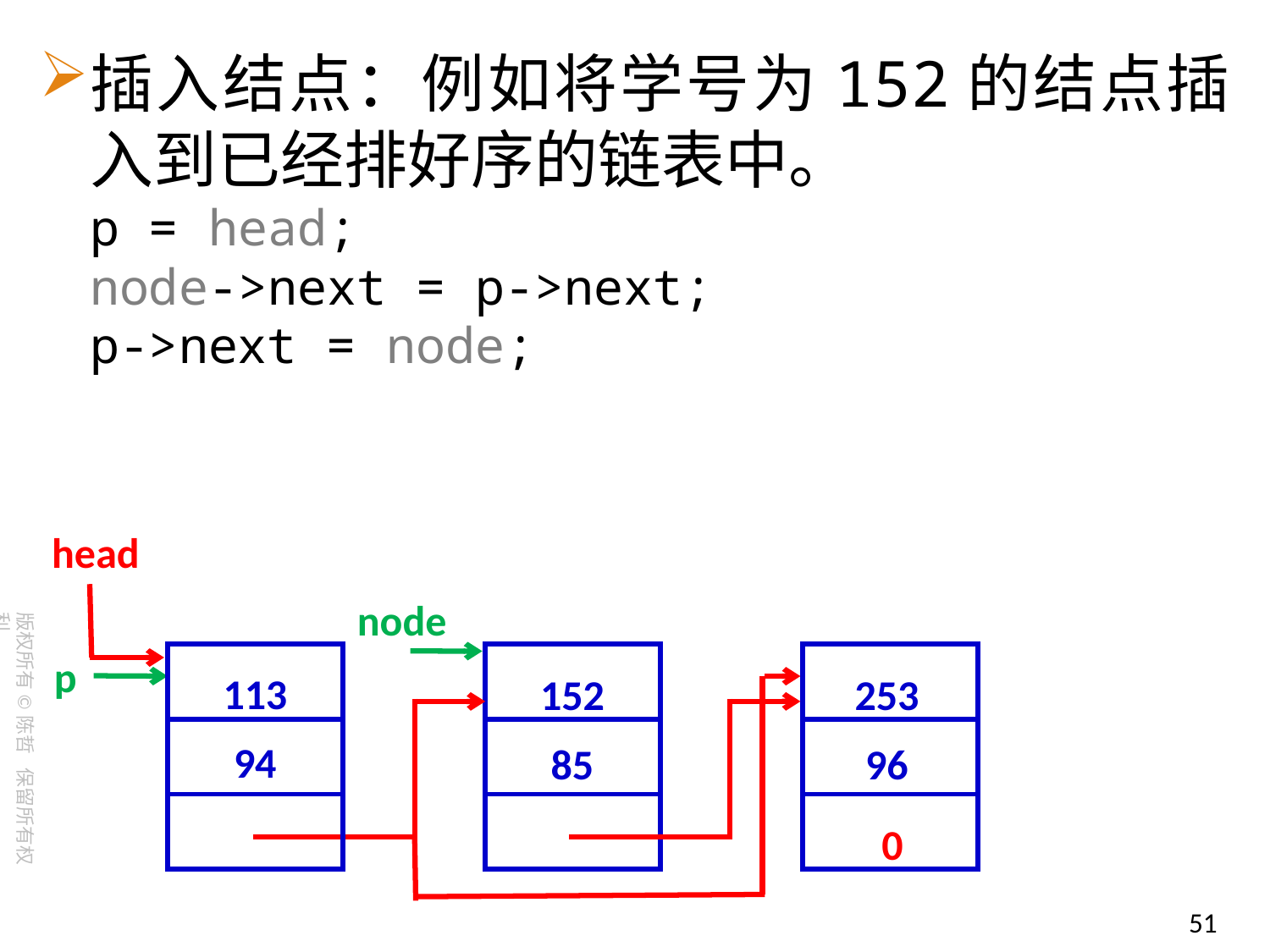

插入结点：例如将学号为152的结点插入到已经排好序的链表中。
p = head;
node->next = p->next;
p->next = node;

head
node
113
94
p
|  |
| --- |
|  |
|  |
|  |
| --- |
|  |
|  |
152
85
253
96
|  |
| --- |
|  |
|  |
0
51